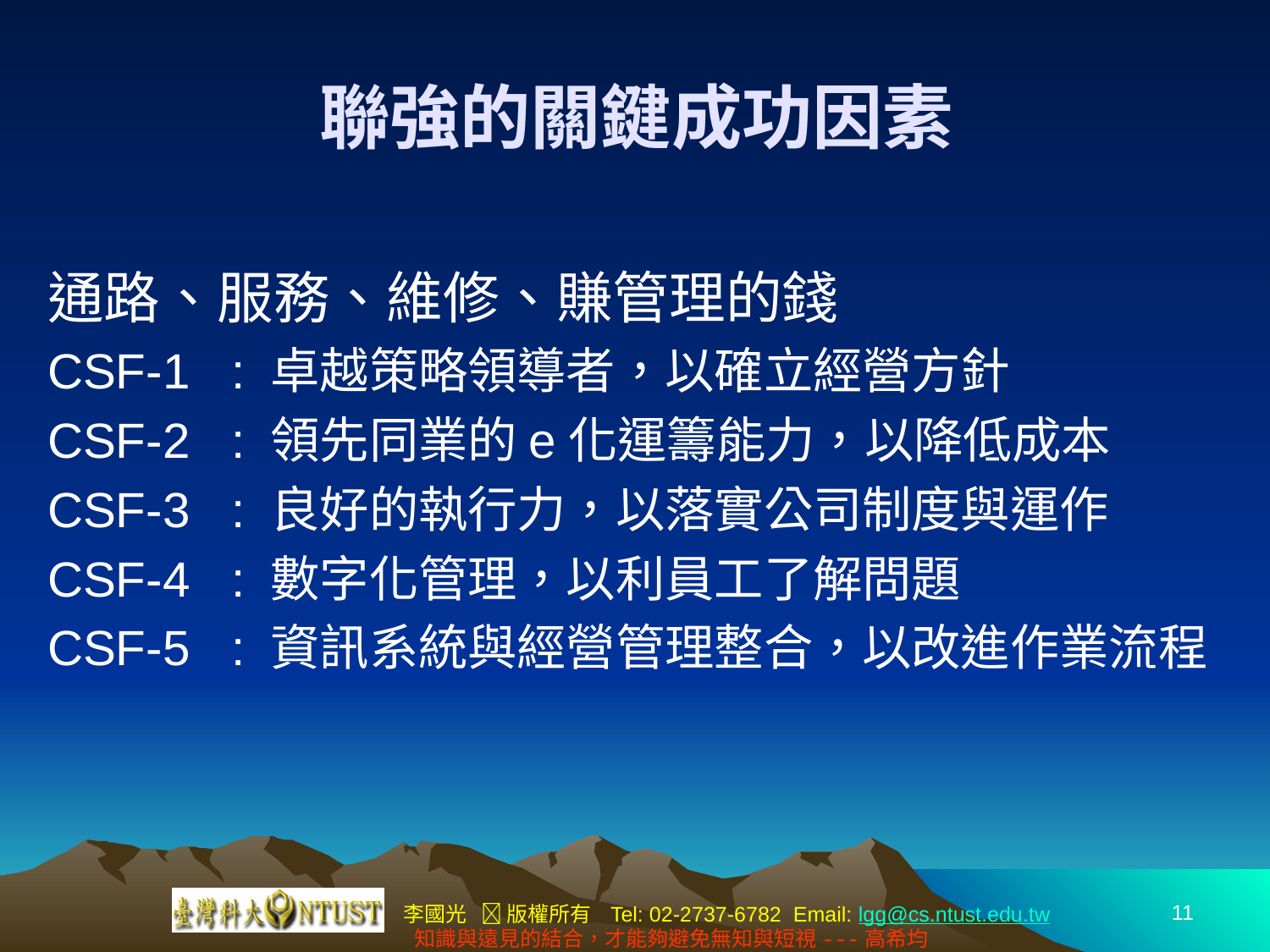

# 聯強的關鍵成功因素
通路、服務、維修、賺管理的錢
CSF-1   : 卓越策略領導者，以確立經營方針
CSF-2   : 領先同業的e化運籌能力，以降低成本
CSF-3   : 良好的執行力，以落實公司制度與運作
CSF-4   : 數字化管理，以利員工了解問題
CSF-5   : 資訊系統與經營管理整合，以改進作業流程

11